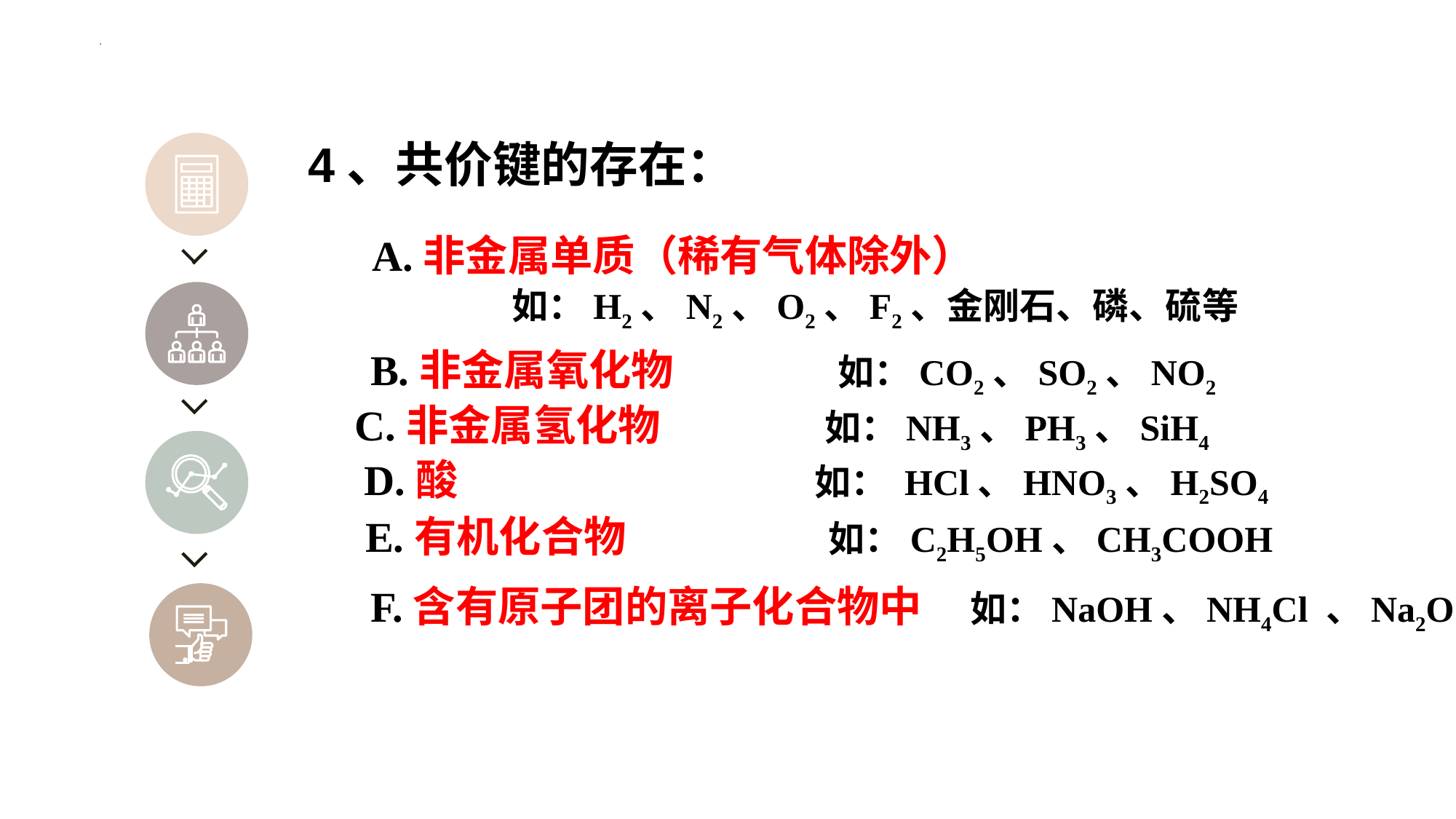

4、共价键的存在：

A.非金属单质（稀有气体除外）
如：H2、N2、O2、F2、金刚石、磷、硫等
B.非金属氧化物                 如：CO2、SO2、NO2
C.非金属氢化物                 如：NH3、PH3、SiH4
D.酸                                     如： HCl、HNO3、H2SO4
E.有机化合物                     如：C2H5OH、CH3COOH
F.含有原子团的离子化合物中     如：NaOH、NH4Cl 、Na2O2